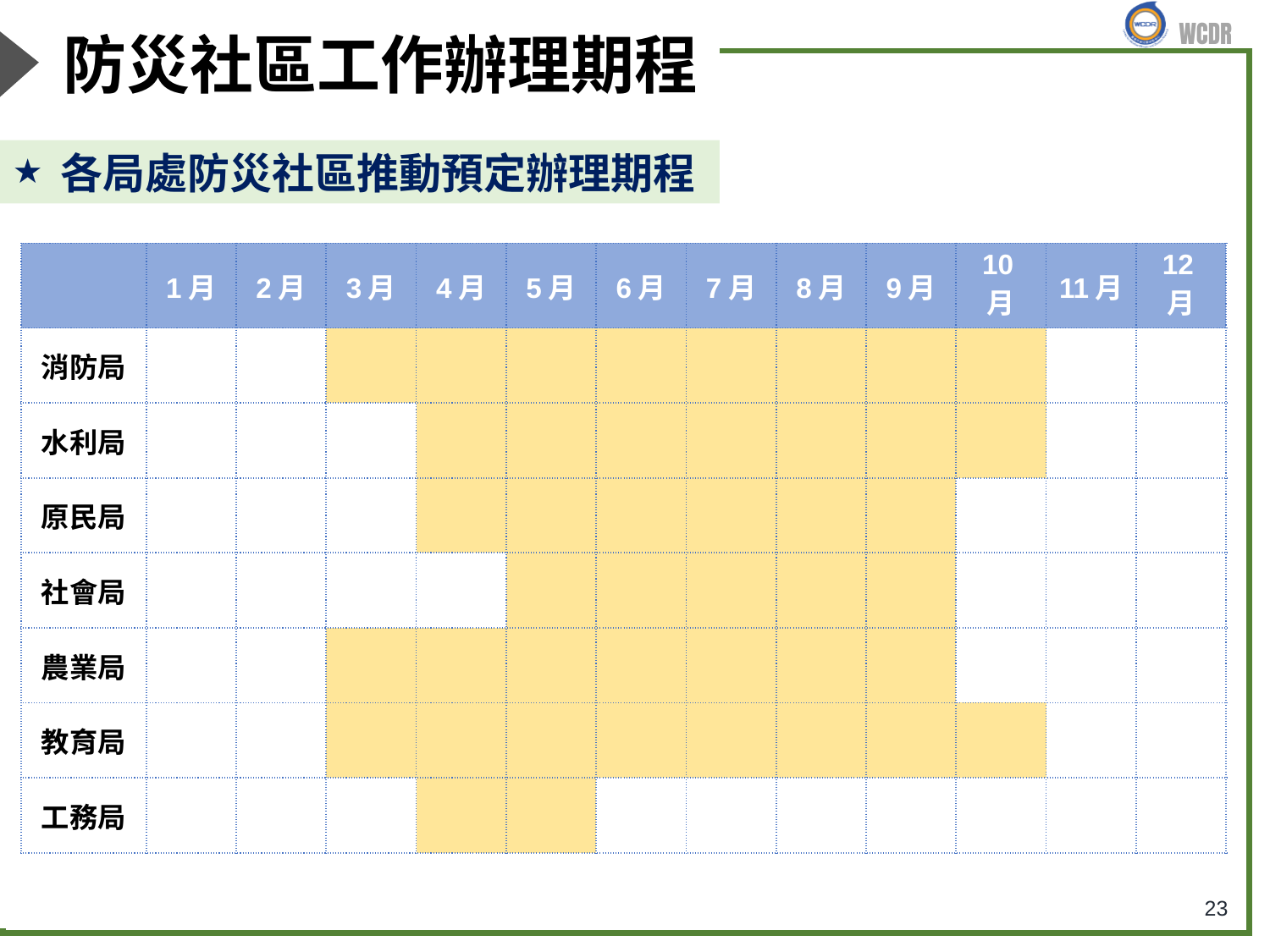

# 防災社區工作辦理期程
各局處防災社區推動預定辦理期程
|  | 1月 | 2月 | 3月 | 4月 | 5月 | 6月 | 7月 | 8月 | 9月 | 10月 | 11月 | 12月 |
| --- | --- | --- | --- | --- | --- | --- | --- | --- | --- | --- | --- | --- |
| 消防局 |  |  |  |  |  |  |  |  |  |  |  |  |
| 水利局 |  |  |  |  |  |  |  |  |  |  |  |  |
| 原民局 |  |  |  |  |  |  |  |  |  |  |  |  |
| 社會局 |  |  |  |  |  |  |  |  |  |  |  |  |
| 農業局 |  |  |  |  |  |  |  |  |  |  |  |  |
| 教育局 |  |  |  |  |  |  |  |  |  |  |  |  |
| 工務局 |  |  |  |  |  |  |  |  |  |  |  |  |
23